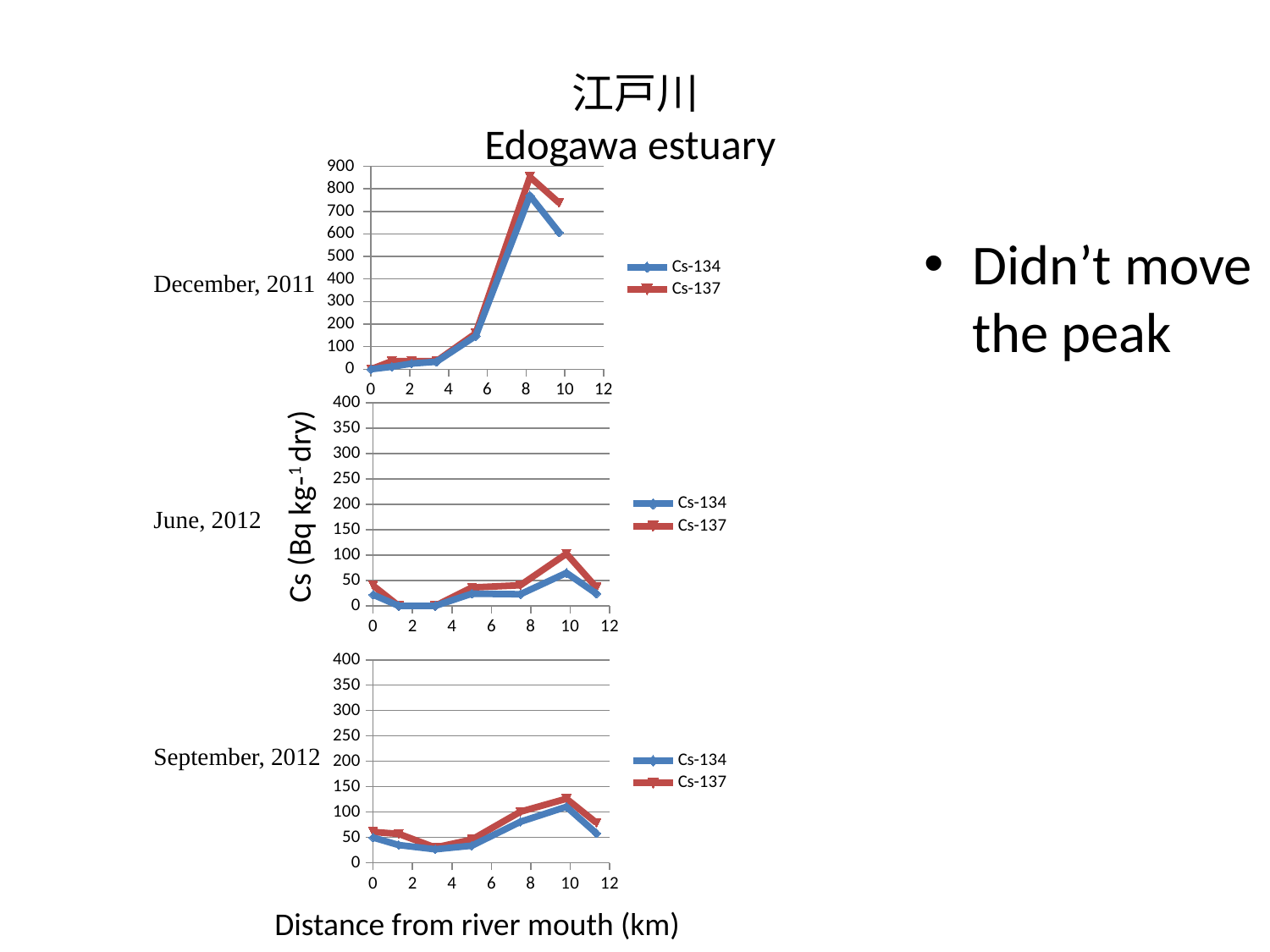

# 江戸川 Edogawa estuary

### Chart

| Category | Cs-134 | Cs-137 |
|---|---|---|
Didn’t move the peak
December, 2011

June, 2012

September, 2012

### Chart

| Category | Cs-134 | Cs-137 |
|---|---|---|
Cs (Bq kg-1 dry)

### Chart

| Category | Cs-134 | Cs-137 |
|---|---|---|
Distance from river mouth (km)